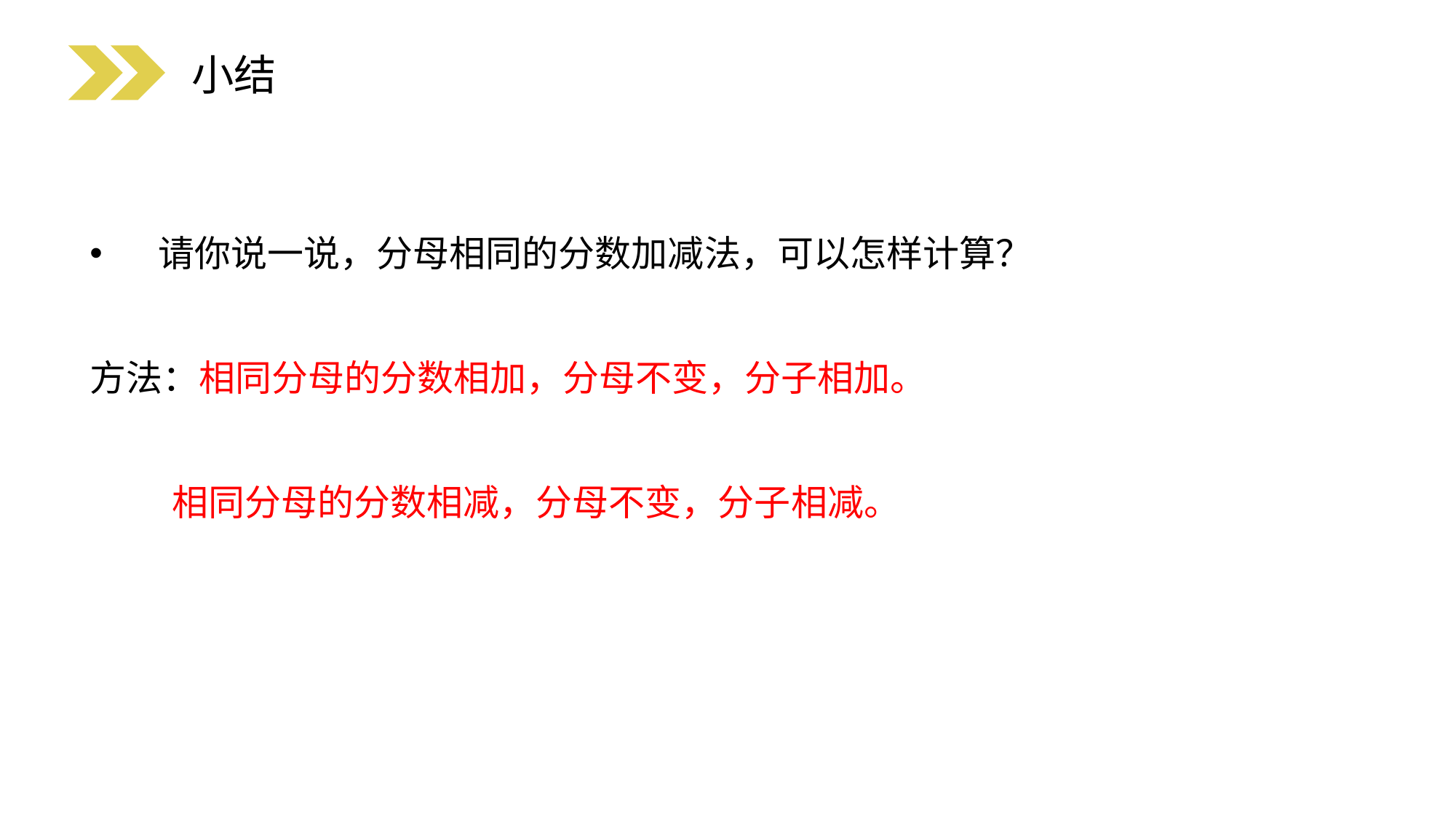

小结
    请你说一说，分母相同的分数加减法，可以怎样计算？
方法：相同分母的分数相加，分母不变，分子相加。
         相同分母的分数相减，分母不变，分子相减。